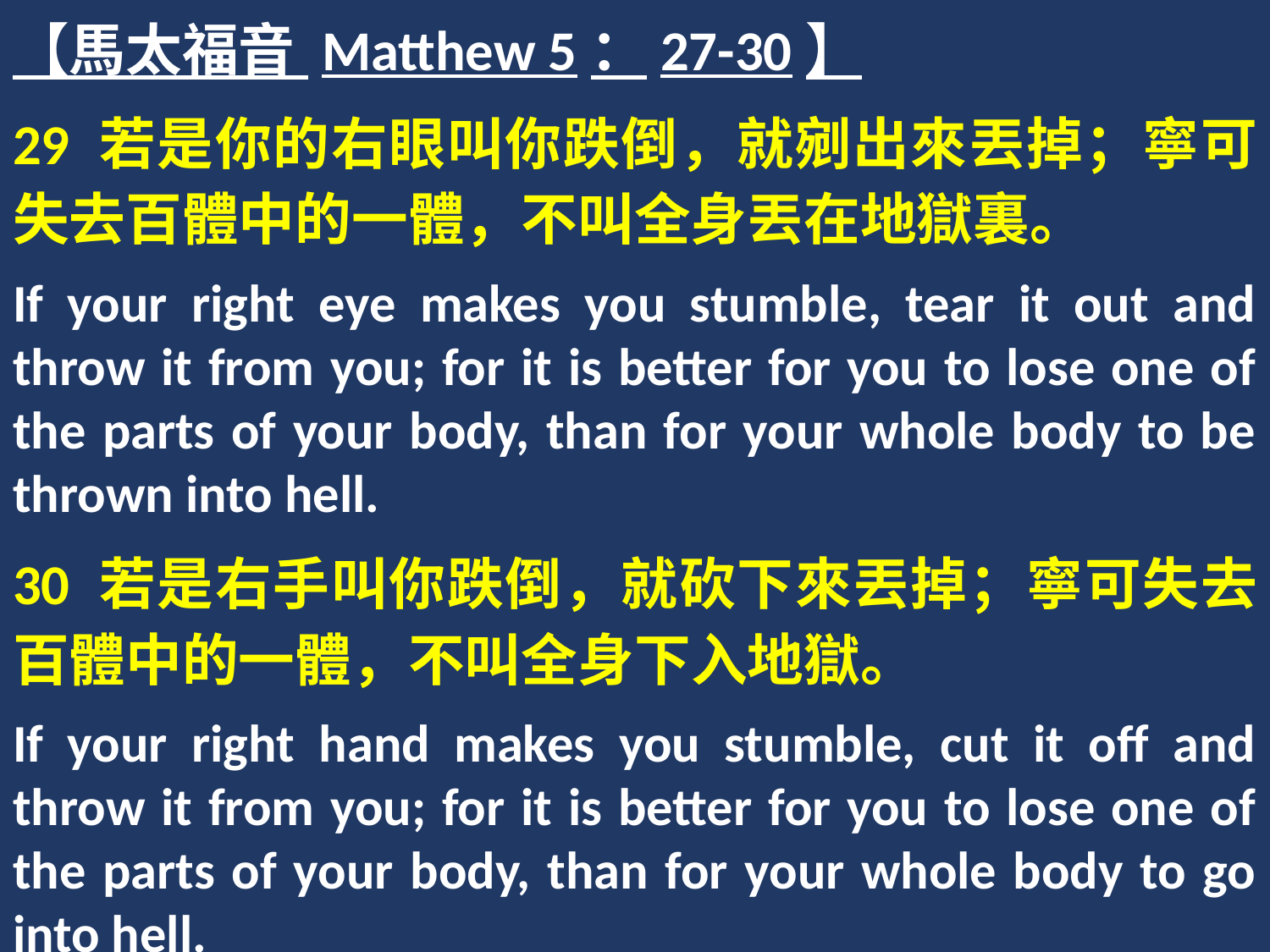

【馬太福音 Matthew 5：27-30】
29 若是你的右眼叫你跌倒，就剜出來丟掉；寧可失去百體中的一體，不叫全身丟在地獄裏。
If your right eye makes you stumble, tear it out and throw it from you; for it is better for you to lose one of the parts of your body, than for your whole body to be thrown into hell.
30 若是右手叫你跌倒，就砍下來丟掉；寧可失去百體中的一體，不叫全身下入地獄。
If your right hand makes you stumble, cut it off and throw it from you; for it is better for you to lose one of the parts of your body, than for your whole body to go into hell.